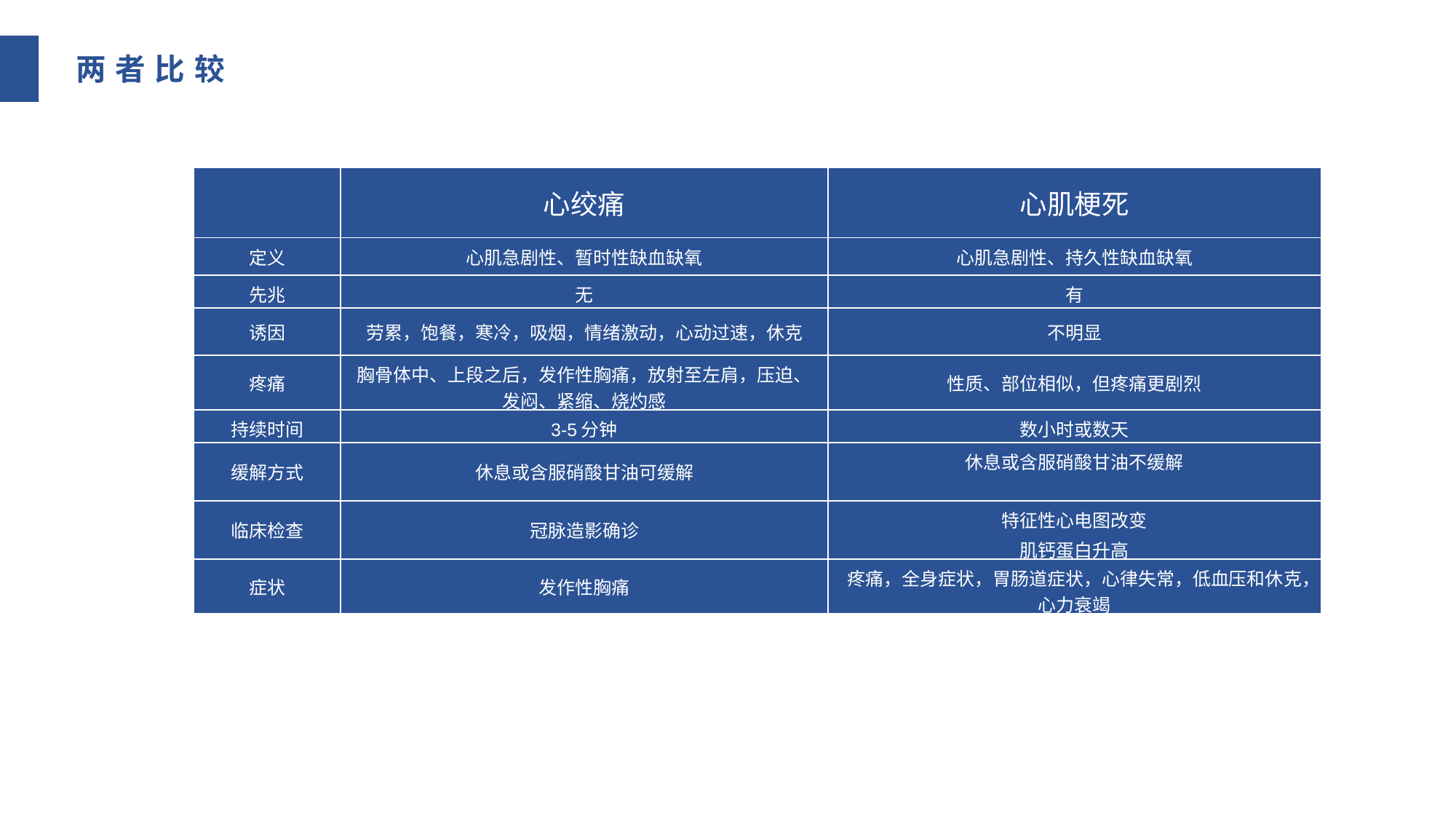

两者比较
|  | 心绞痛 | 心肌梗死 |
| --- | --- | --- |
| 定义 | 心肌急剧性、暂时性缺血缺氧 | 心肌急剧性、持久性缺血缺氧 |
| 先兆 | 无 | 有 |
| 诱因 | 劳累，饱餐，寒冷，吸烟，情绪激动，心动过速，休克 | 不明显 |
| 疼痛 | 胸骨体中、上段之后，发作性胸痛，放射至左肩，压迫、发闷、紧缩、烧灼感 | 性质、部位相似，但疼痛更剧烈 |
| 持续时间 | 3-5分钟 | 数小时或数天 |
| 缓解方式 | 休息或含服硝酸甘油可缓解 | 休息或含服硝酸甘油不缓解 |
| 临床检查 | 冠脉造影确诊 | 特征性心电图改变 肌钙蛋白升高 |
| 症状 | 发作性胸痛 | 疼痛，全身症状，胃肠道症状，心律失常，低血压和休克，心力衰竭 |